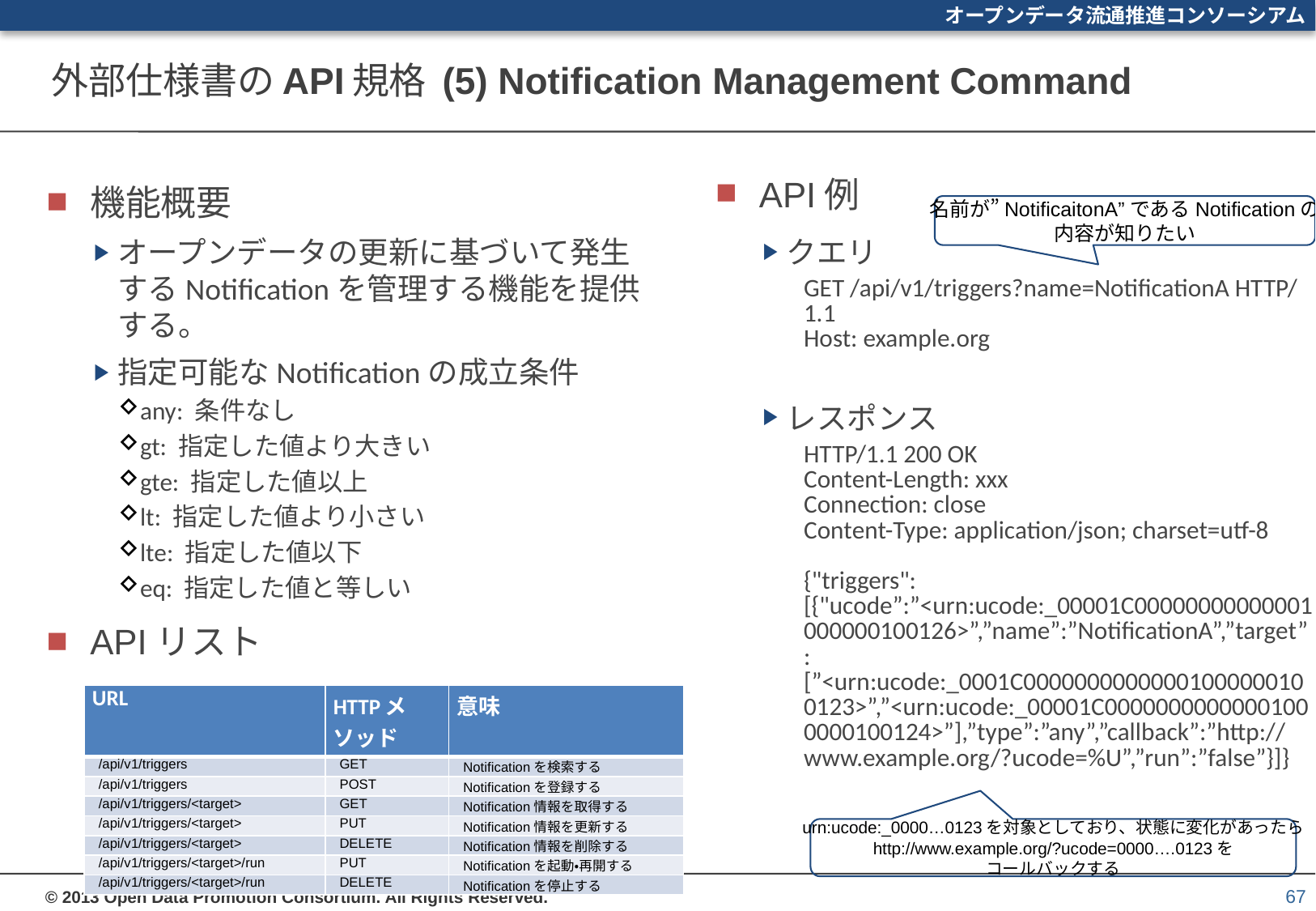

# 外部仕様書のAPI規格 (5) Notification Management Command
API例
クエリ
GET /api/v1/triggers?name=NotificationA HTTP/1.1
Host: example.org

レスポンス
HTTP/1.1 200 OK
Content-Length: xxx
Connection: close
Content-Type: application/json; charset=utf-8
{"triggers":[{"ucode”:”<urn:ucode:_00001C00000000000001000000100126>”,”name”:”NotificationA”,”target”:[”<urn:ucode:_0001C00000000000001000000100123>”,”<urn:ucode:_00001C00000000000001000000100124>”],”type”:”any”,”callback”:”http://www.example.org/?ucode=%U”,”run”:”false”}]}

機能概要
オープンデータの更新に基づいて発生するNotificationを管理する機能を提供する。
指定可能なNotificationの成立条件
any: 条件なし
gt: 指定した値より大きい
gte: 指定した値以上
lt: 指定した値より小さい
lte: 指定した値以下
eq: 指定した値と等しい
APIリスト
名前が”NotificaitonA”であるNotificationの
内容が知りたい
| URL | HTTPメソッド | 意味 |
| --- | --- | --- |
| /api/v1/triggers | GET | Notificationを検索する |
| /api/v1/triggers | POST | Notificationを登録する |
| /api/v1/triggers/<target> | GET | Notification情報を取得する |
| /api/v1/triggers/<target> | PUT | Notification情報を更新する |
| /api/v1/triggers/<target> | DELETE | Notification情報を削除する |
| /api/v1/triggers/<target>/run | PUT | Notificationを起動・再開する |
| /api/v1/triggers/<target>/run | DELETE | Notificationを停止する |
urn:ucode:_0000…0123を対象としており、状態に変化があったら
http://www.example.org/?ucode=0000….0123を
コールバックする
67